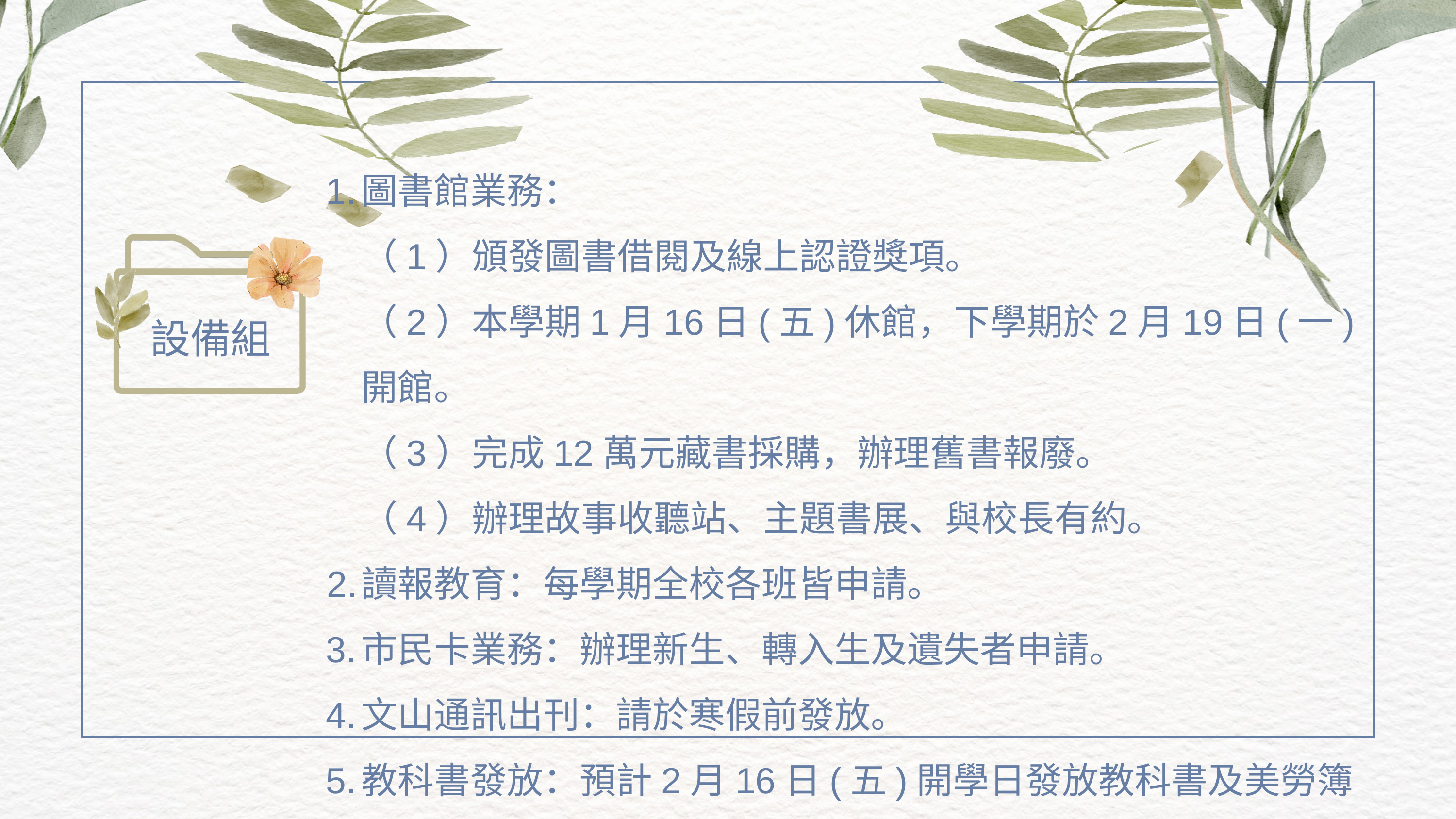

圖書館業務：
（1）頒發圖書借閱及線上認證獎項。
（2）本學期1月16日(五)休館，下學期於2月19日(一)開館。
（3）完成12萬元藏書採購，辦理舊書報廢。
（4）辦理故事收聽站、主題書展、與校長有約。
讀報教育：每學期全校各班皆申請。
市民卡業務：辦理新生、轉入生及遺失者申請。
文山通訊出刊：請於寒假前發放。
教科書發放：預計2月16日(五)開學日發放教科書及美勞簿本。

設備組